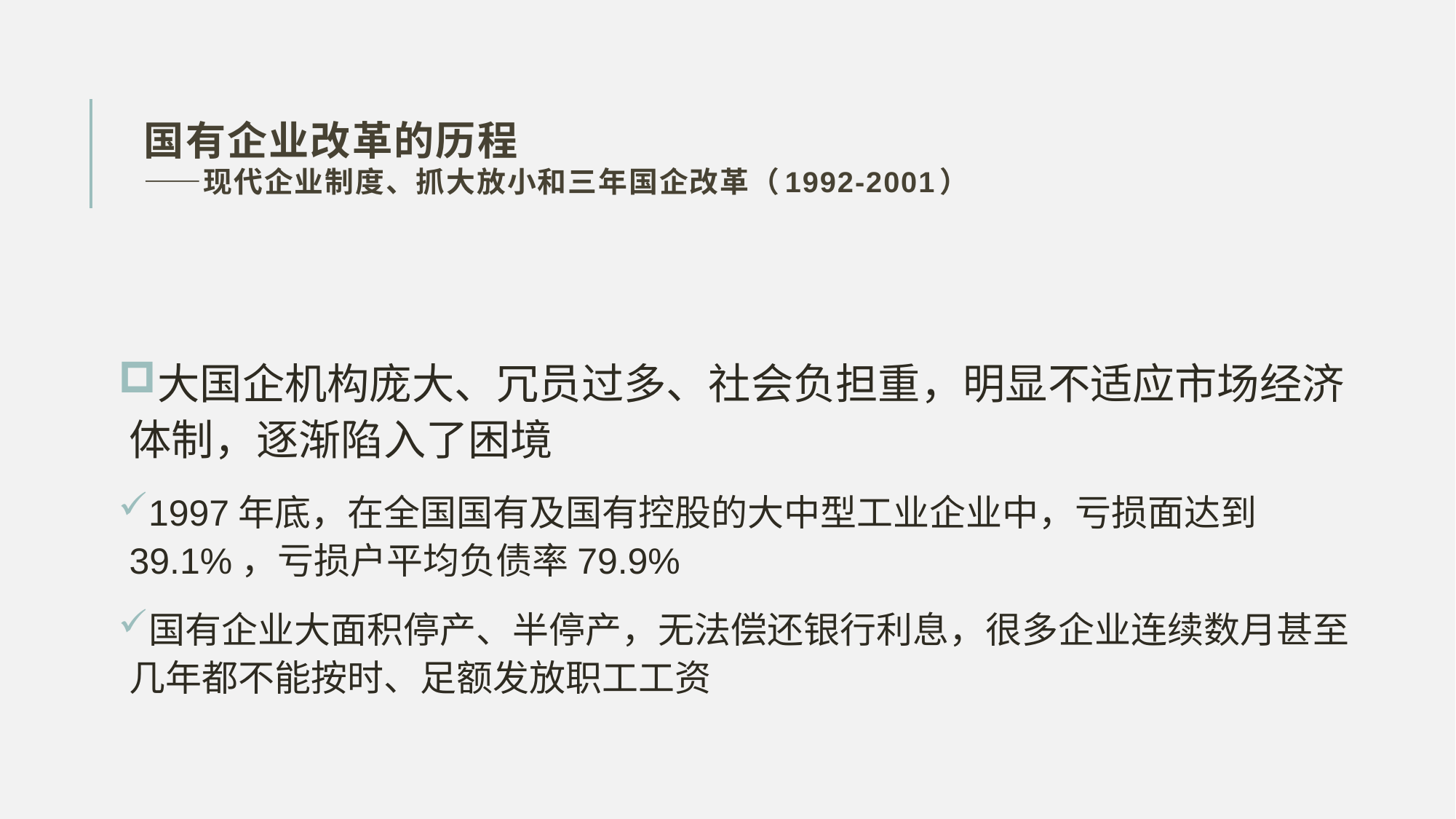

# 国有企业改革的历程 ——现代企业制度、抓大放小和三年国企改革（1992-2001）
大国企机构庞大、冗员过多、社会负担重，明显不适应市场经济体制，逐渐陷入了困境
1997年底，在全国国有及国有控股的大中型工业企业中，亏损面达到39.1%，亏损户平均负债率79.9%
国有企业大面积停产、半停产，无法偿还银行利息，很多企业连续数月甚至几年都不能按时、足额发放职工工资